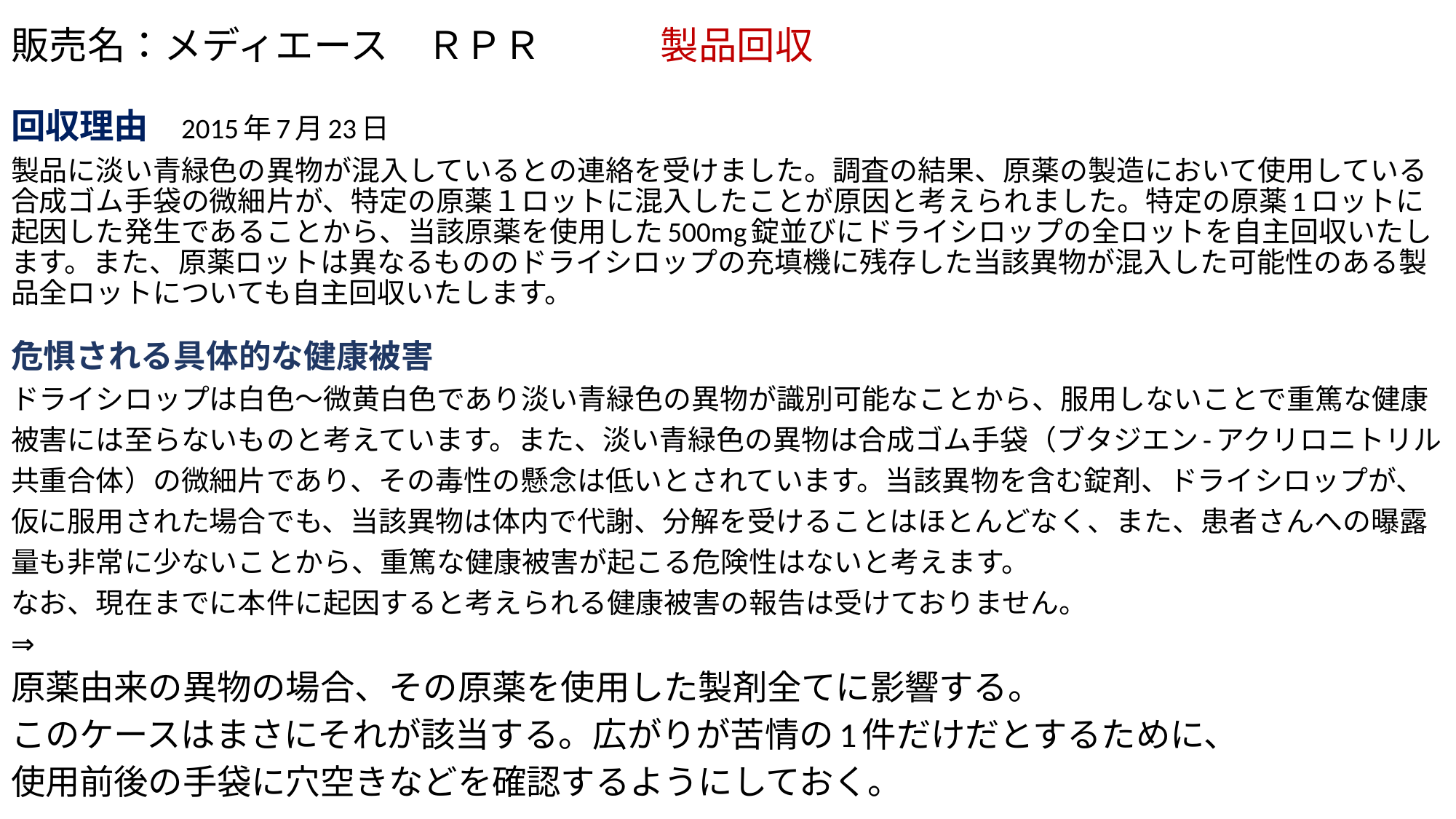

# 販売名：メディエース　ＲＰＲ　　     製品回収
回収理由　2015年7月23日
製品に淡い青緑色の異物が混入しているとの連絡を受けました。調査の結果、原薬の製造において使用している合成ゴム手袋の微細片が、特定の原薬１ロットに混入したことが原因と考えられました。特定の原薬1ロットに起因した発生であることから、当該原薬を使用した500mg錠並びにドライシロップの全ロットを自主回収いたします。また、原薬ロットは異なるもののドライシロップの充填機に残存した当該異物が混入した可能性のある製品全ロットについても自主回収いたします。

危惧される具体的な健康被害
ドライシロップは白色～微黄白色であり淡い青緑色の異物が識別可能なことから、服用しないことで重篤な健康
被害には至らないものと考えています。また、淡い青緑色の異物は合成ゴム手袋（ブタジエン-アクリロニトリル
共重合体）の微細片であり、その毒性の懸念は低いとされています。当該異物を含む錠剤、ドライシロップが、
仮に服用された場合でも、当該異物は体内で代謝、分解を受けることはほとんどなく、また、患者さんへの曝露
量も非常に少ないことから、重篤な健康被害が起こる危険性はないと考えます。
なお、現在までに本件に起因すると考えられる健康被害の報告は受けておりません。
⇒
原薬由来の異物の場合、その原薬を使用した製剤全てに影響する。
このケースはまさにそれが該当する。広がりが苦情の1件だけだとするために、
使用前後の手袋に穴空きなどを確認するようにしておく。